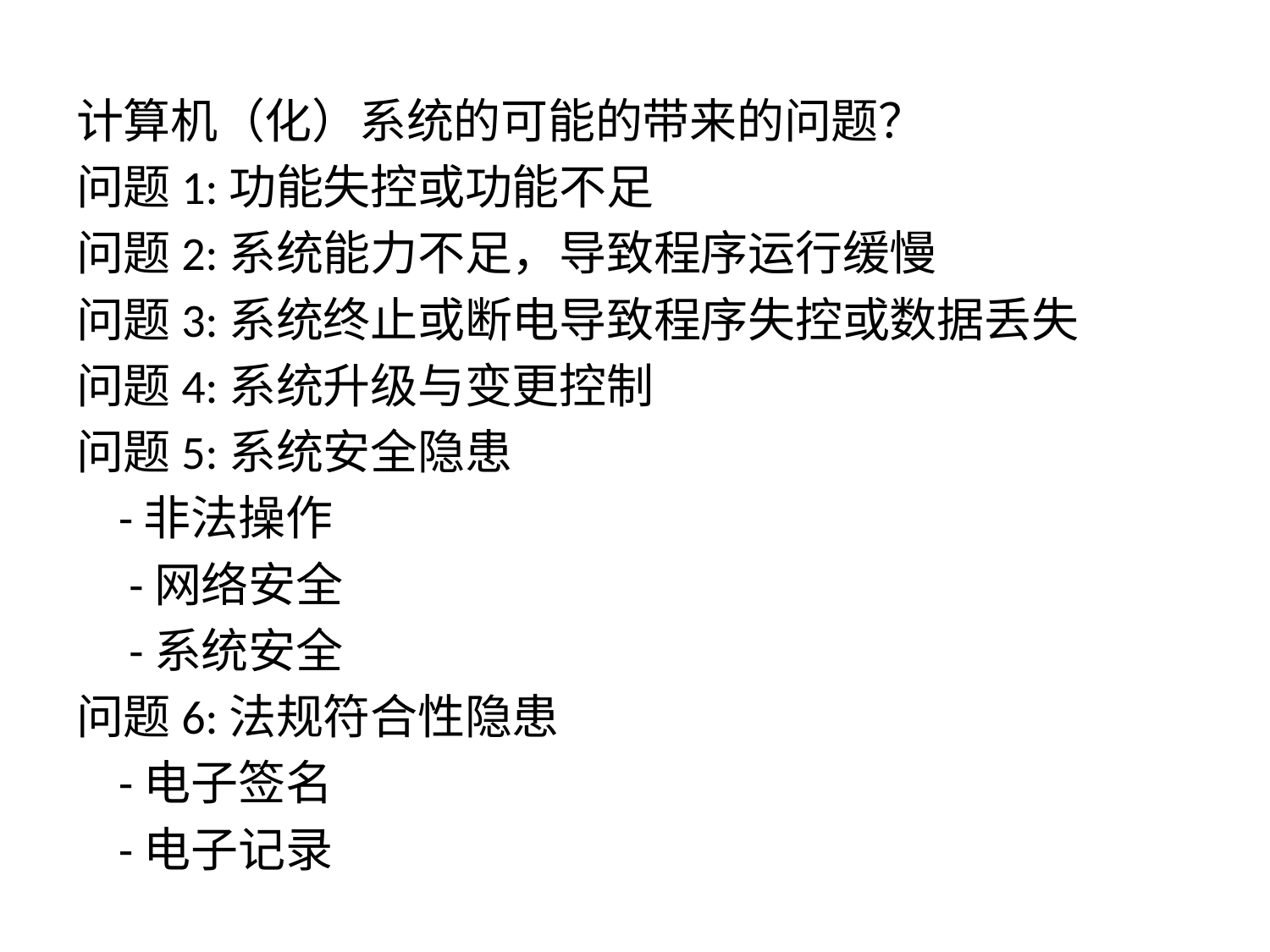

计算机（化）系统的可能的带来的问题？
问题1:功能失控或功能不足
问题2:系统能力不足，导致程序运行缓慢
问题3:系统终止或断电导致程序失控或数据丢失
问题4:系统升级与变更控制
问题5:系统安全隐患
    -非法操作
     -网络安全
     -系统安全
问题6:法规符合性隐患
    -电子签名
    -电子记录